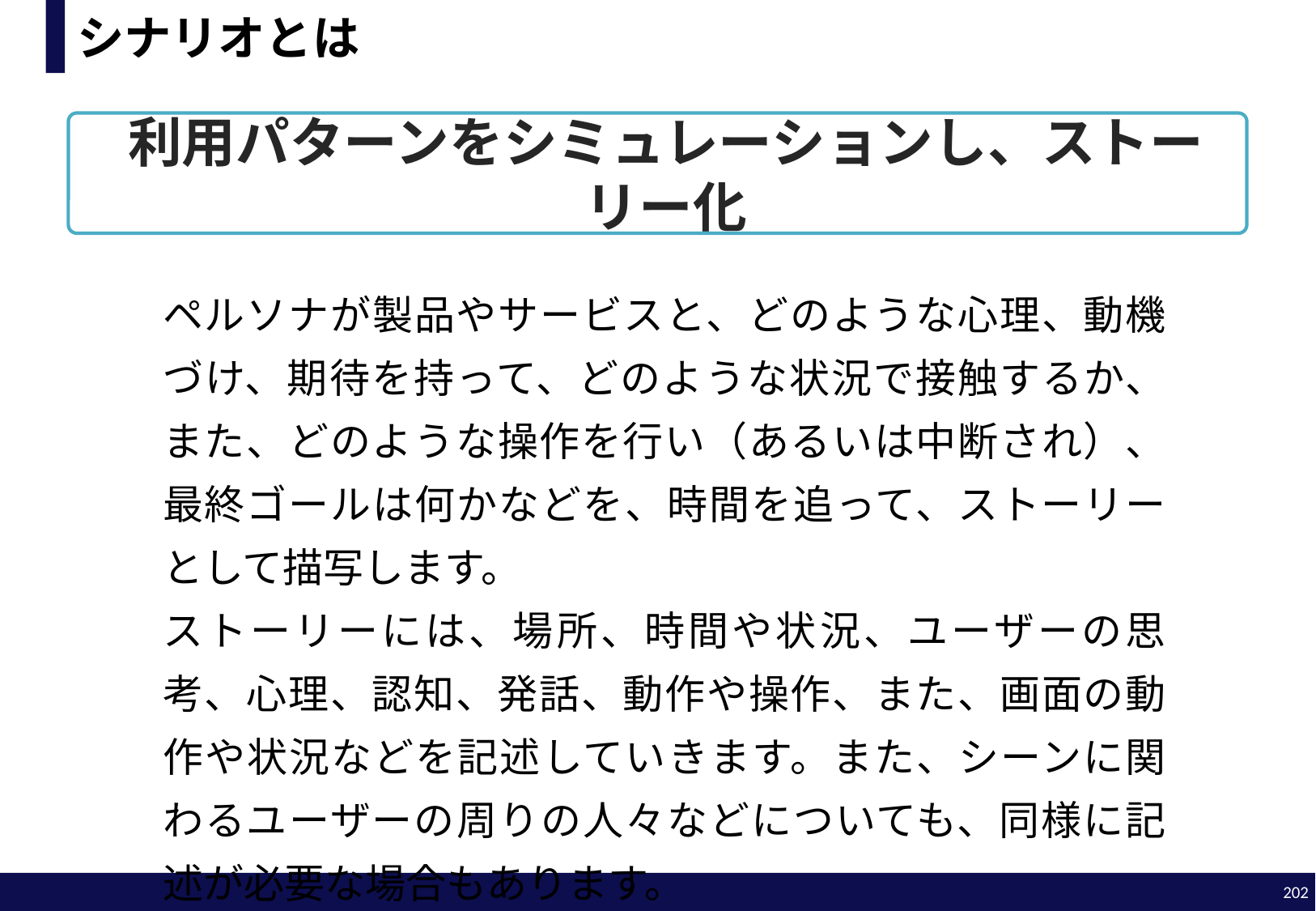

# シナリオとは
利用パターンをシミュレーションし、ストーリー化
ペルソナが製品やサービスと、どのような心理、動機づけ、期待を持って、どのような状況で接触するか、また、どのような操作を行い（あるいは中断され）、最終ゴールは何かなどを、時間を追って、ストーリーとして描写します。
ストーリーには、場所、時間や状況、ユーザーの思考、心理、認知、発話、動作や操作、また、画面の動作や状況などを記述していきます。また、シーンに関わるユーザーの周りの人々などについても、同様に記述が必要な場合もあります。